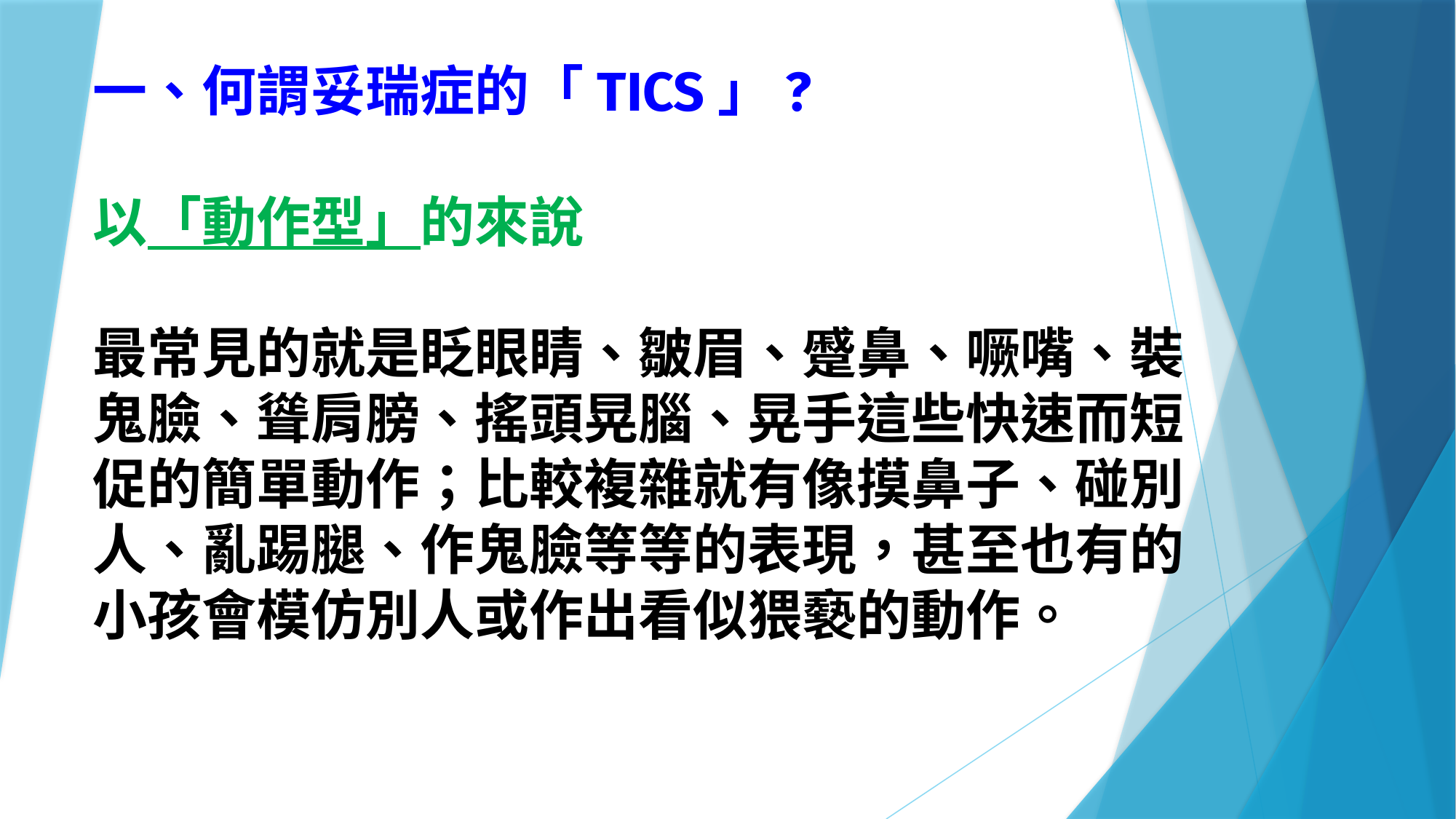

一、何謂妥瑞症的「TICS」?

以「動作型」的來說

最常見的就是眨眼睛、皺眉、蹙鼻、噘嘴、裝鬼臉、聳肩膀、搖頭晃腦、晃手這些快速而短促的簡單動作；比較複雜就有像摸鼻子、碰別人、亂踢腿、作鬼臉等等的表現，甚至也有的小孩會模仿別人或作出看似猥褻的動作。